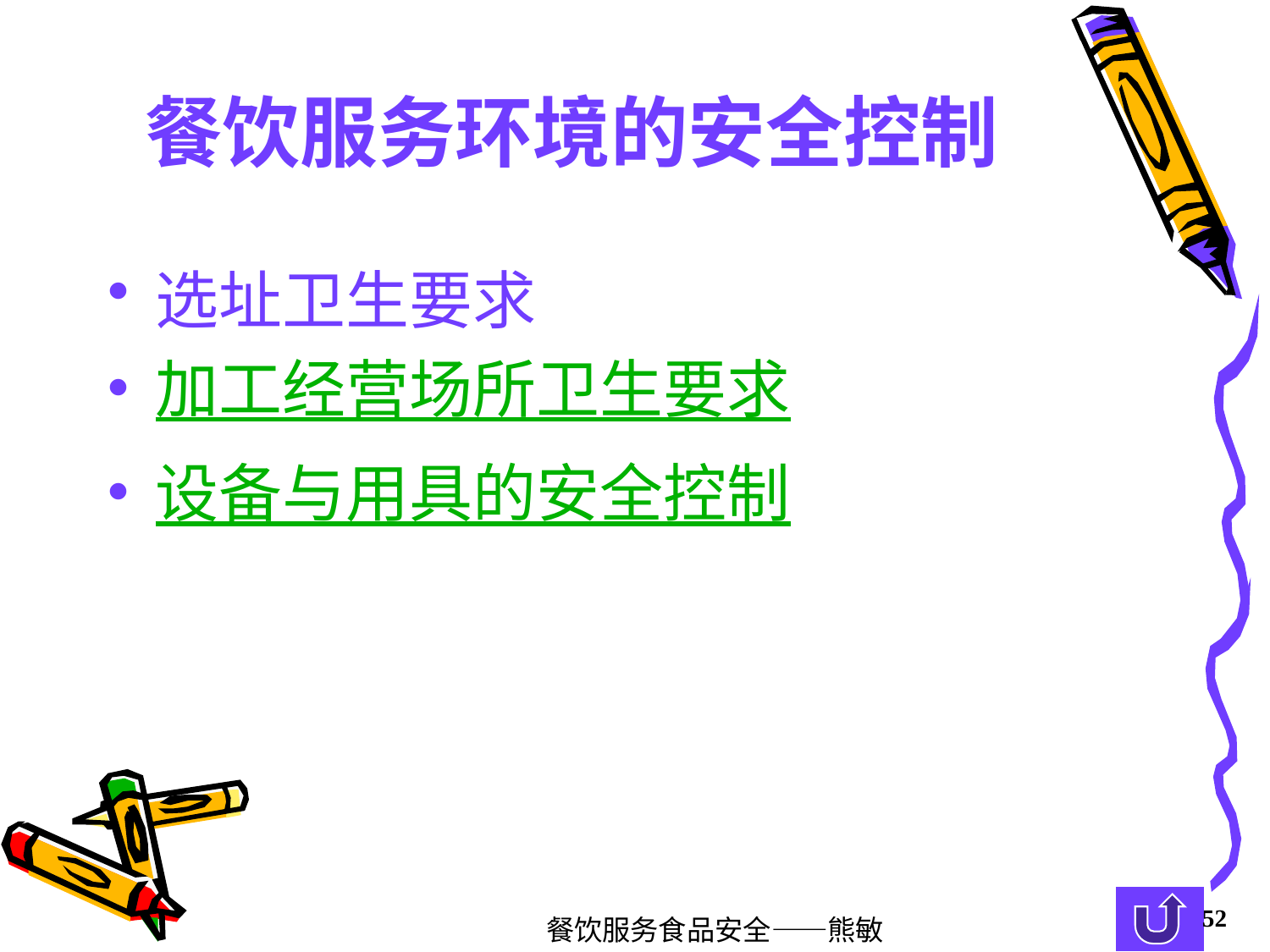

# 餐饮服务环境的安全控制
选址卫生要求
加工经营场所卫生要求
设备与用具的安全控制

52

餐饮服务食品安全——熊敏